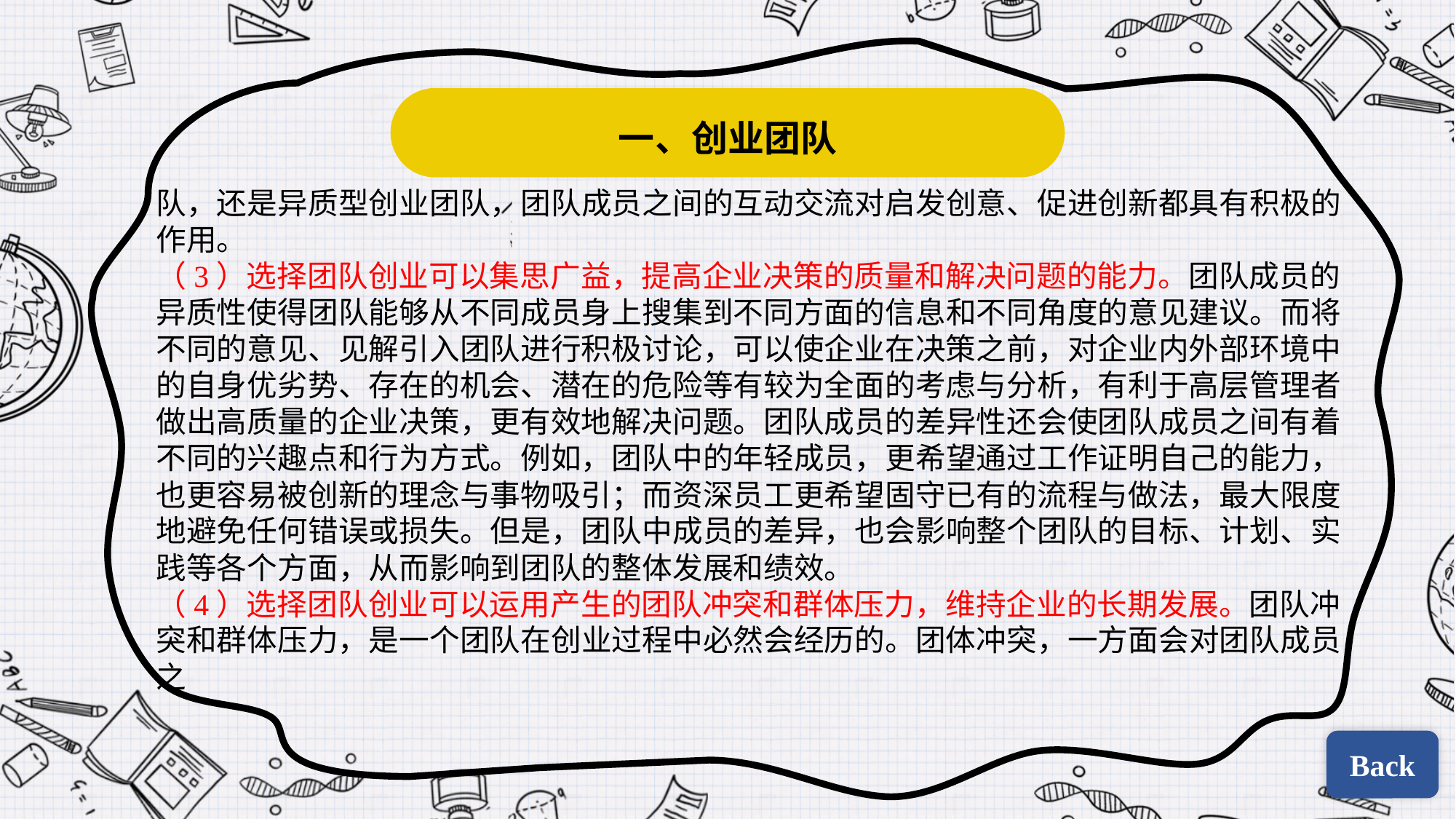

一、创业团队
队，还是异质型创业团队，团队成员之间的互动交流对启发创意、促进创新都具有积极的作用。
（3）选择团队创业可以集思广益，提高企业决策的质量和解决问题的能力。团队成员的异质性使得团队能够从不同成员身上搜集到不同方面的信息和不同角度的意见建议。而将不同的意见、见解引入团队进行积极讨论，可以使企业在决策之前，对企业内外部环境中的自身优劣势、存在的机会、潜在的危险等有较为全面的考虑与分析，有利于高层管理者做出高质量的企业决策，更有效地解决问题。团队成员的差异性还会使团队成员之间有着不同的兴趣点和行为方式。例如，团队中的年轻成员，更希望通过工作证明自己的能力，也更容易被创新的理念与事物吸引；而资深员工更希望固守已有的流程与做法，最大限度地避免任何错误或损失。但是，团队中成员的差异，也会影响整个团队的目标、计划、实践等各个方面，从而影响到团队的整体发展和绩效。
（4）选择团队创业可以运用产生的团队冲突和群体压力，维持企业的长期发展。团队冲突和群体压力，是一个团队在创业过程中必然会经历的。团体冲突，一方面会对团队成员之

Back